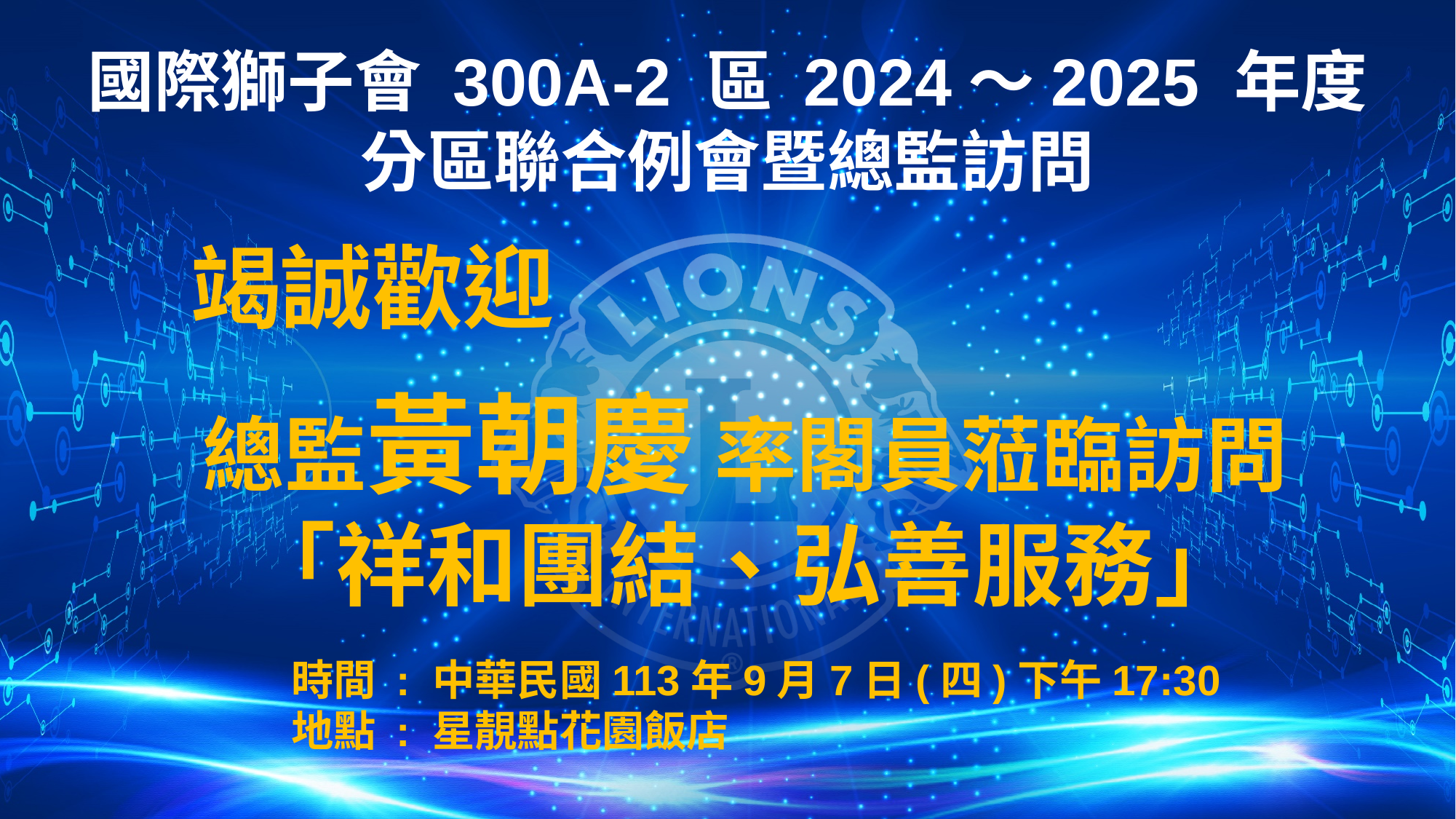

竭誠歡迎

總監黃朝慶 率閣員蒞臨訪問
「祥和團結、弘善服務」

                時間 : 中華民國113年9月7日(四)下午17:30
                地點 : 星靚點花園飯店